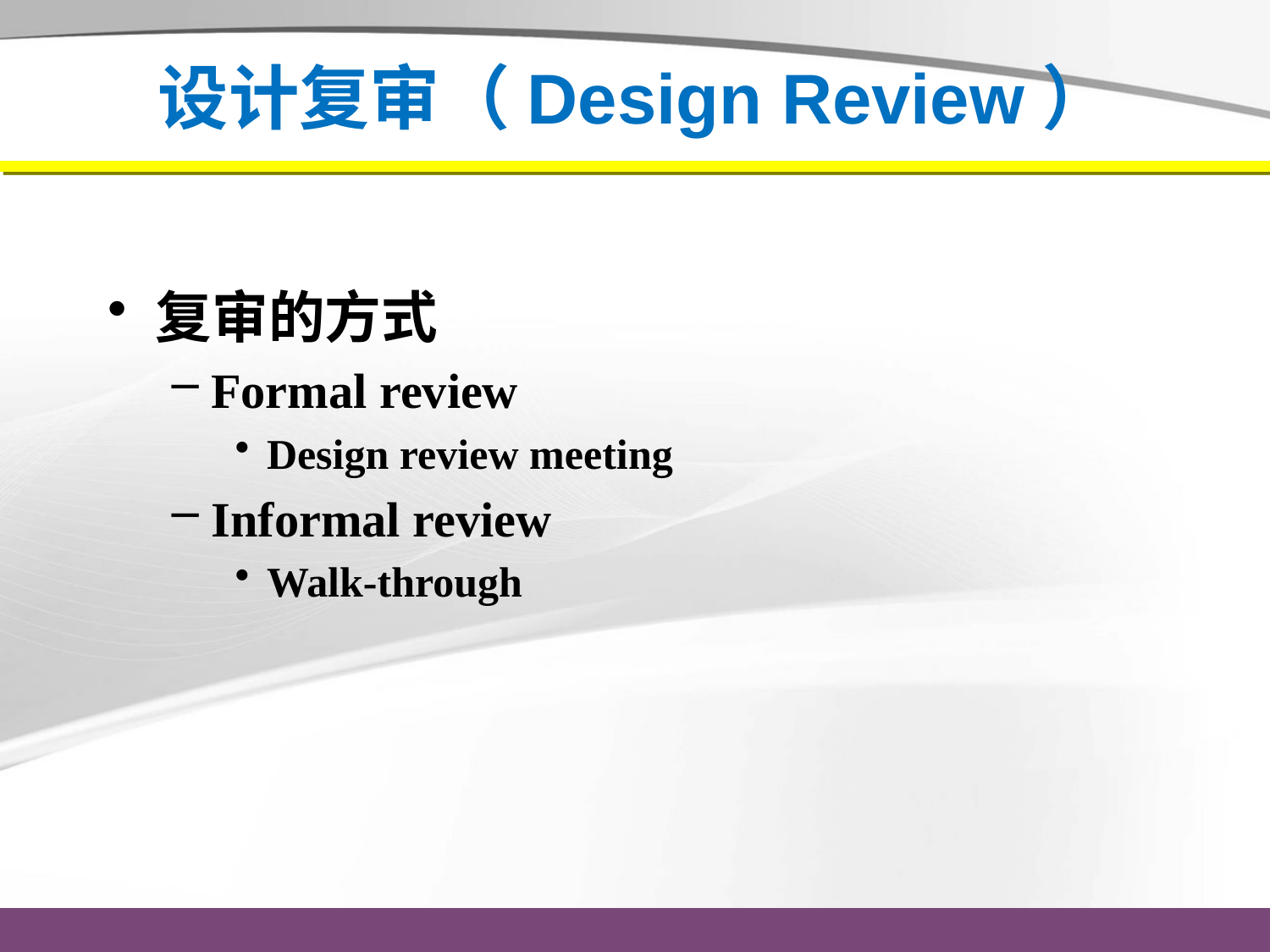

# 设计复审（Design Review）
复审的方式
Formal review
Design review meeting
Informal review
Walk-through